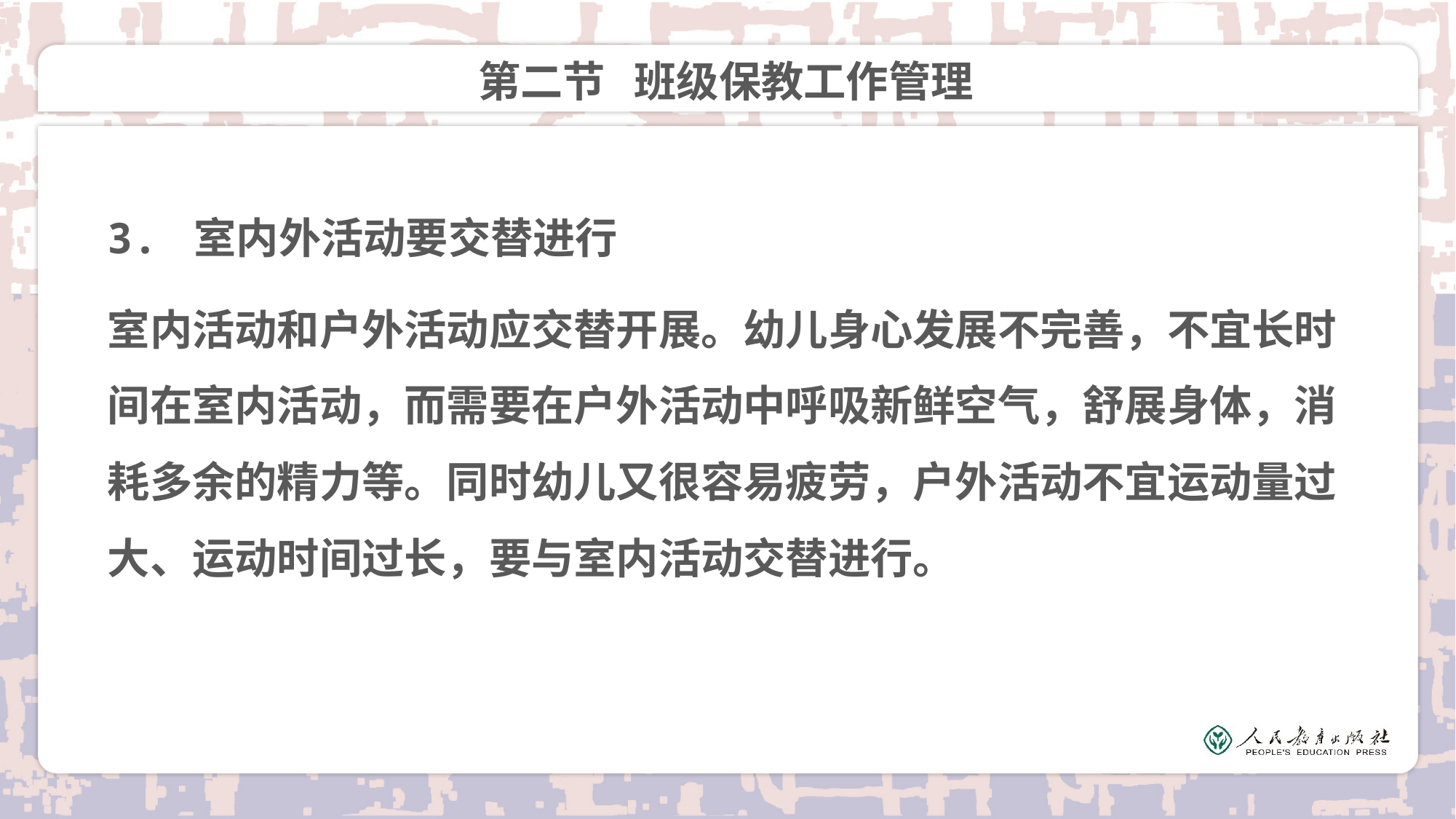

# 第二节   班级保教工作管理
3. 室内外活动要交替进行
室内活动和户外活动应交替开展。幼儿身心发展不完善，不宜长时间在室内活动，而需要在户外活动中呼吸新鲜空气，舒展身体，消耗多余的精力等。同时幼儿又很容易疲劳，户外活动不宜运动量过大、运动时间过长，要与室内活动交替进行。